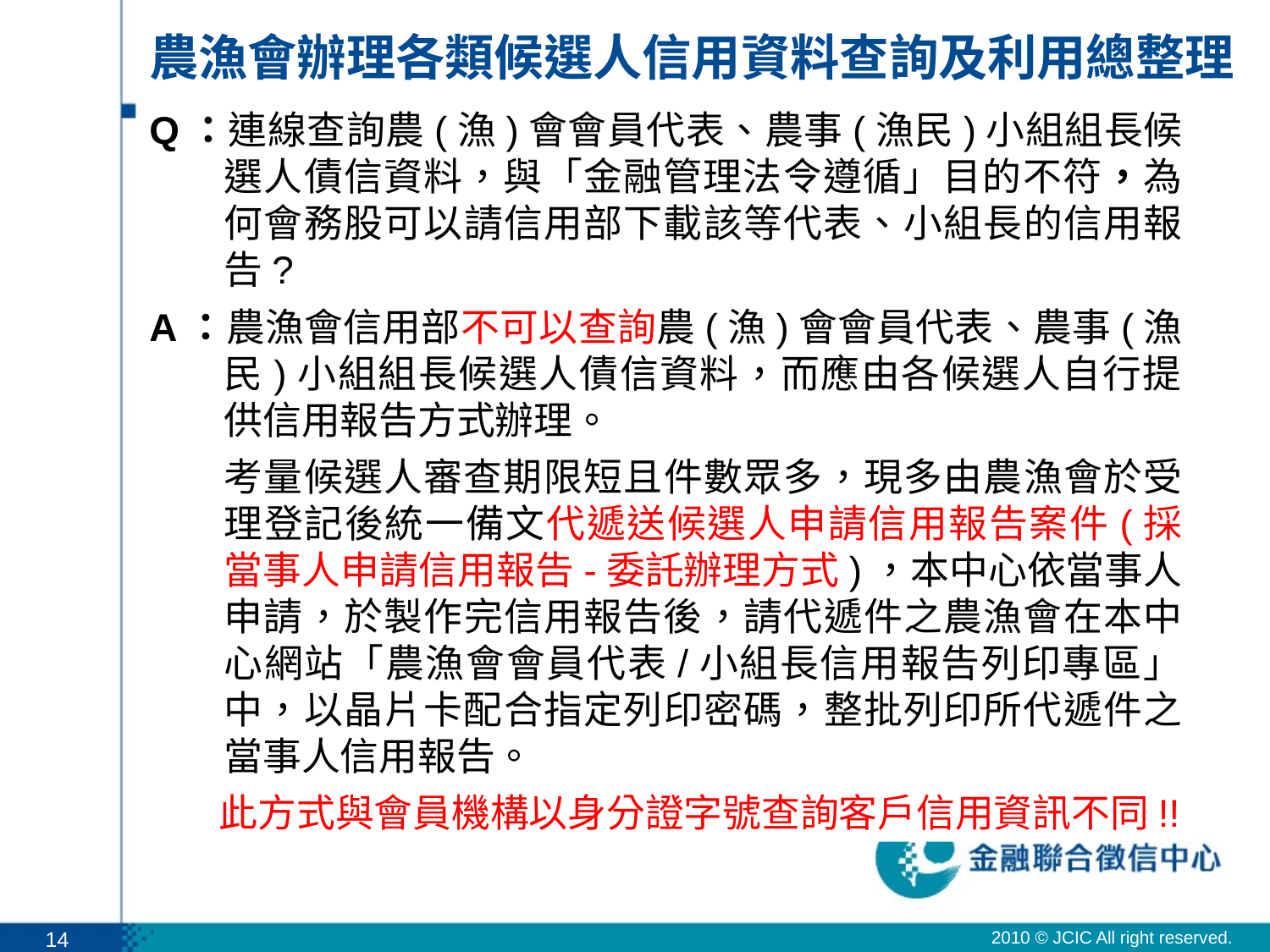

# 農漁會辦理各類候選人信用資料查詢及利用總整理
Q：連線查詢農(漁)會會員代表、農事(漁民)小組組長候選人債信資料，與「金融管理法令遵循」目的不符，為何會務股可以請信用部下載該等代表、小組長的信用報告?
A：農漁會信用部不可以查詢農(漁)會會員代表、農事(漁民)小組組長候選人債信資料，而應由各候選人自行提供信用報告方式辦理。
考量候選人審查期限短且件數眾多，現多由農漁會於受理登記後統一備文代遞送候選人申請信用報告案件(採當事人申請信用報告-委託辦理方式)，本中心依當事人申請，於製作完信用報告後，請代遞件之農漁會在本中心網站「農漁會會員代表/小組長信用報告列印專區」中，以晶片卡配合指定列印密碼，整批列印所代遞件之當事人信用報告。
       此方式與會員機構以身分證字號查詢客戶信用資訊不同!!
14